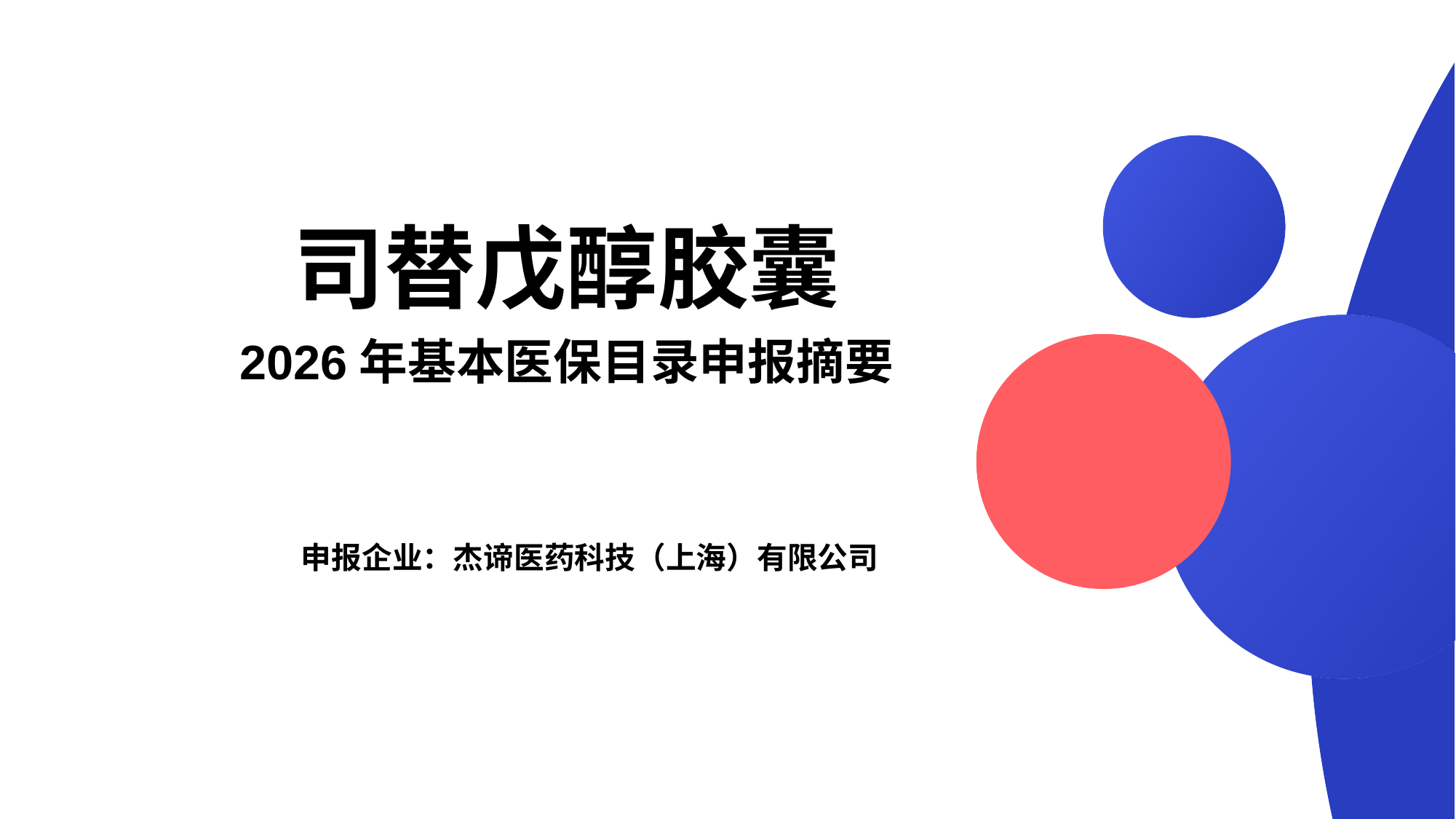

司替戊醇胶囊
2026年基本医保目录申报摘要
申报企业：杰谛医药科技（上海）有限公司